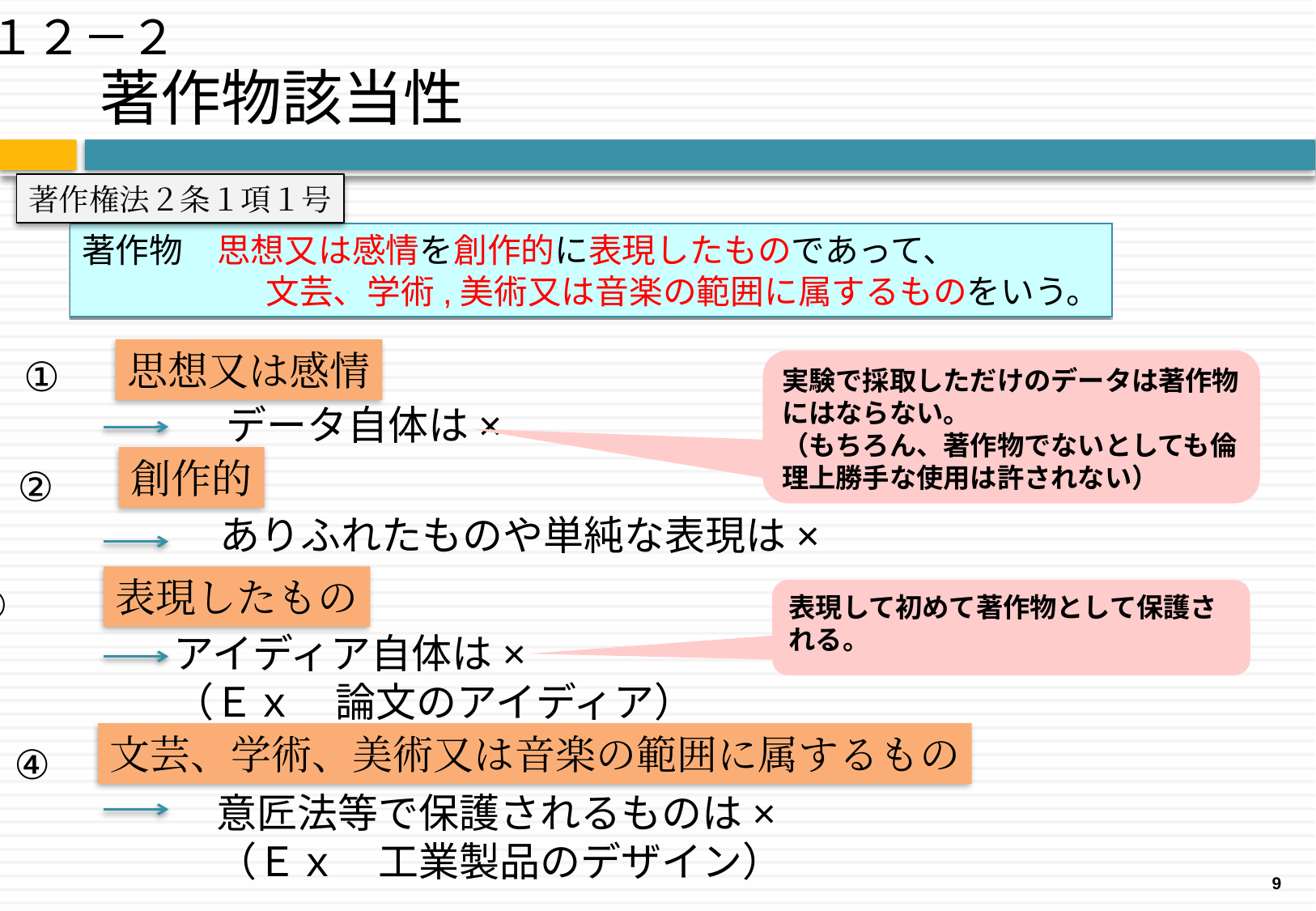

１２－２
# 著作物該当性
著作権法２条１項１号
著作物　思想又は感情を創作的に表現したものであって、
　　　　　  文芸、学術,美術又は音楽の範囲に属するものをいう。
思想又は感情
①
　　　　　データ自体は×
実験で採取しただけのデータは著作物にはならない。
（もちろん、著作物でないとしても倫理上勝手な使用は許されない）
創作的
②
　　　　　ありふれたものや単純な表現は×
表現したもの
③
　　　　　アイディア自体は×
　　　　　（Ｅｘ　論文のアイディア）
表現して初めて著作物として保護される。
文芸、学術、美術又は音楽の範囲に属するもの
④
　　　　　意匠法等で保護されるものは×
　　　　　（Ｅｘ　工業製品のデザイン）
9